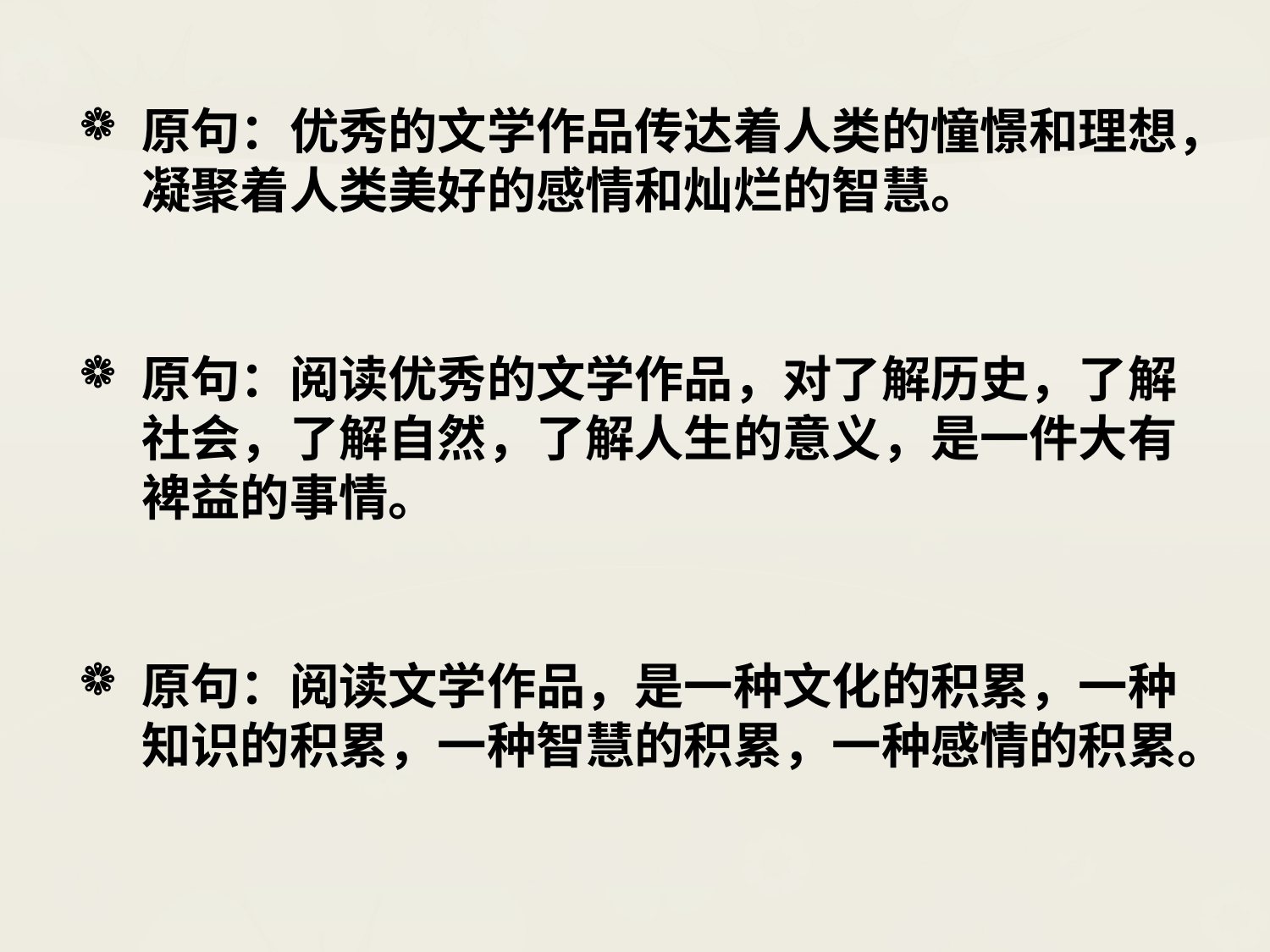

#
原句：优秀的文学作品传达着人类的憧憬和理想，凝聚着人类美好的感情和灿烂的智慧。

原句：阅读优秀的文学作品，对了解历史，了解社会，了解自然，了解人生的意义，是一件大有裨益的事情。

原句：阅读文学作品，是一种文化的积累，一种知识的积累，一种智慧的积累，一种感情的积累。